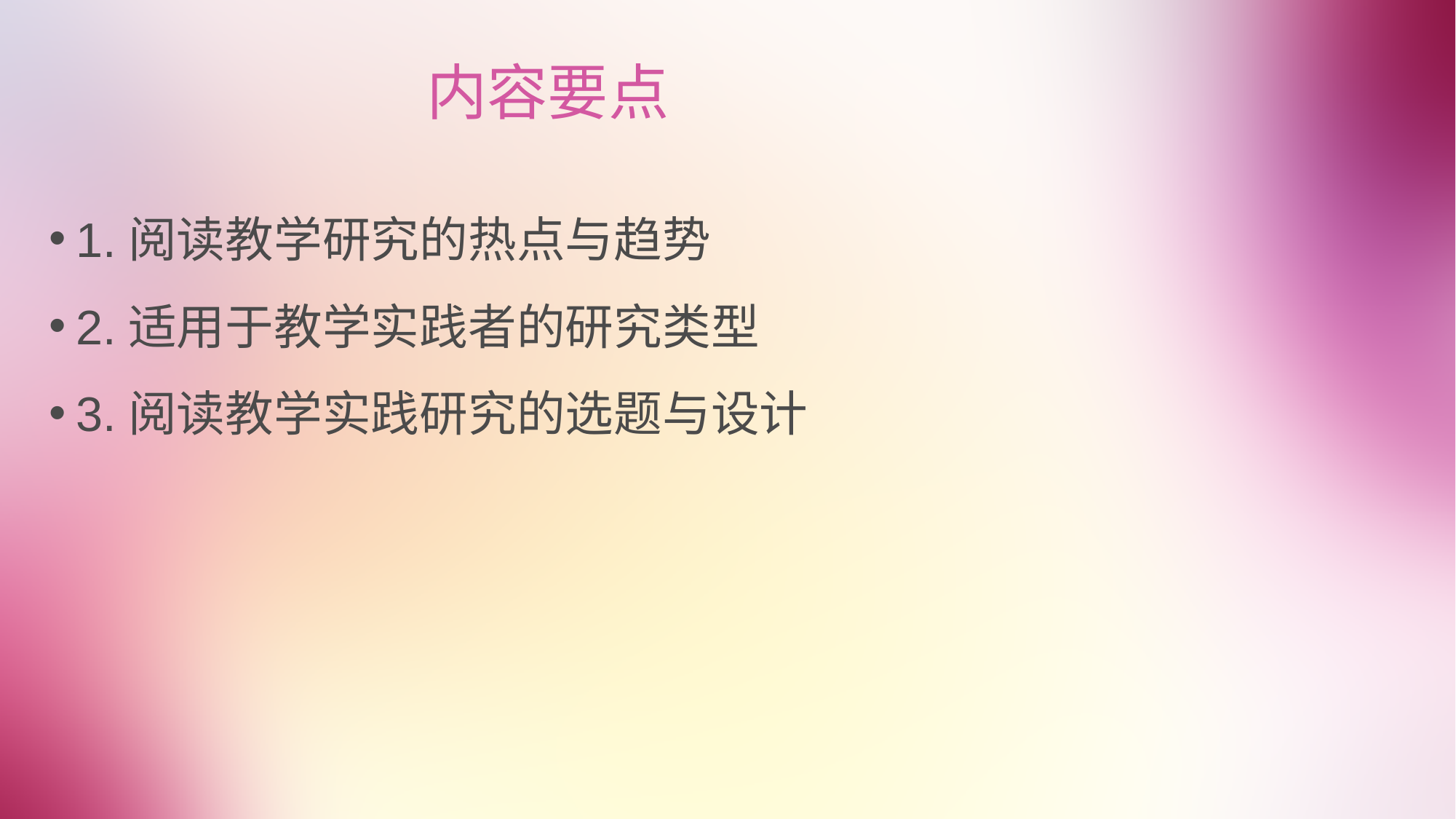

# 内容要点
1.阅读教学研究的热点与趋势
2.适用于教学实践者的研究类型
3.阅读教学实践研究的选题与设计